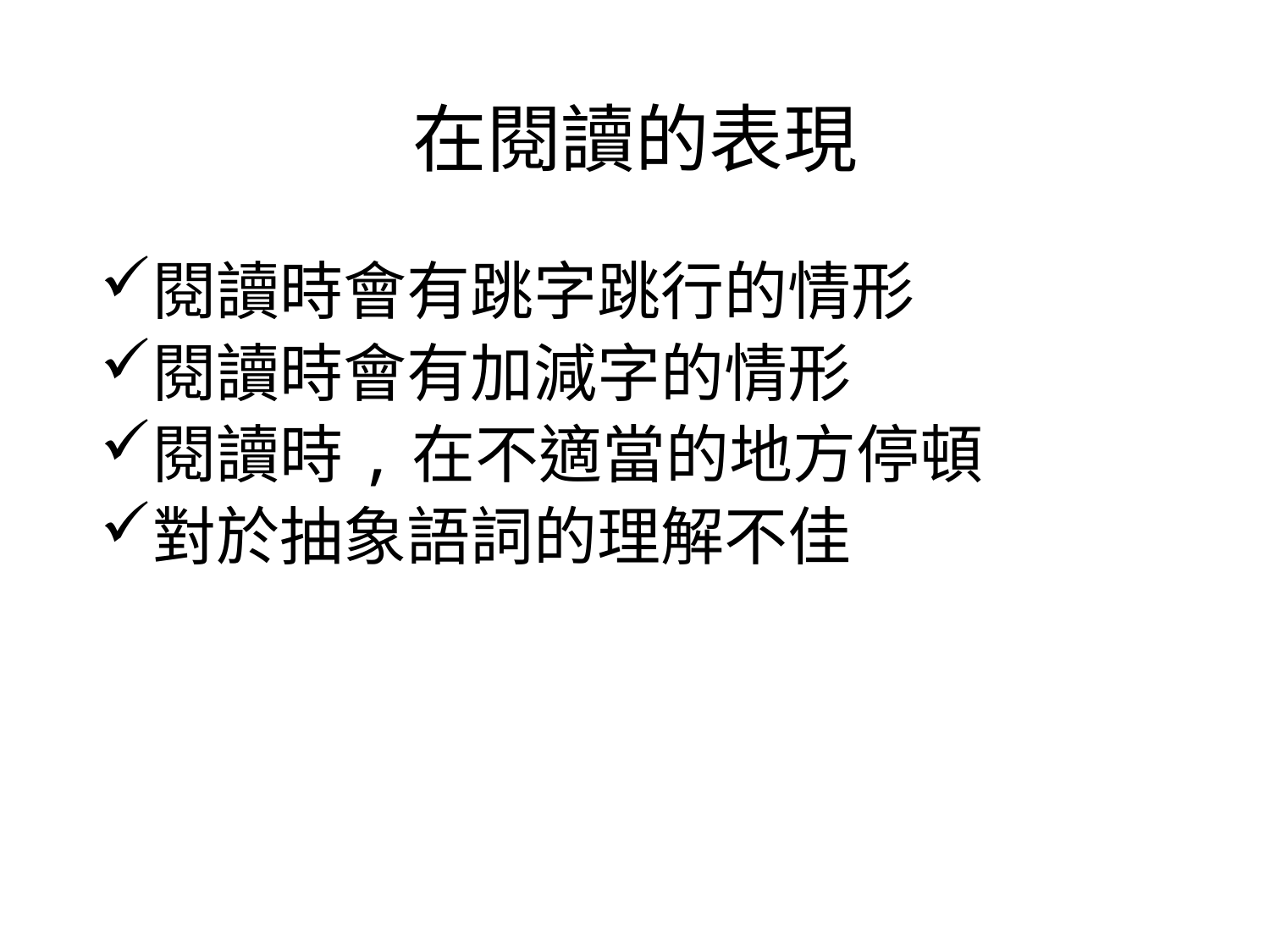

# 在閱讀的表現
閱讀時會有跳字跳行的情形
閱讀時會有加減字的情形
閱讀時,在不適當的地方停頓
對於抽象語詞的理解不佳